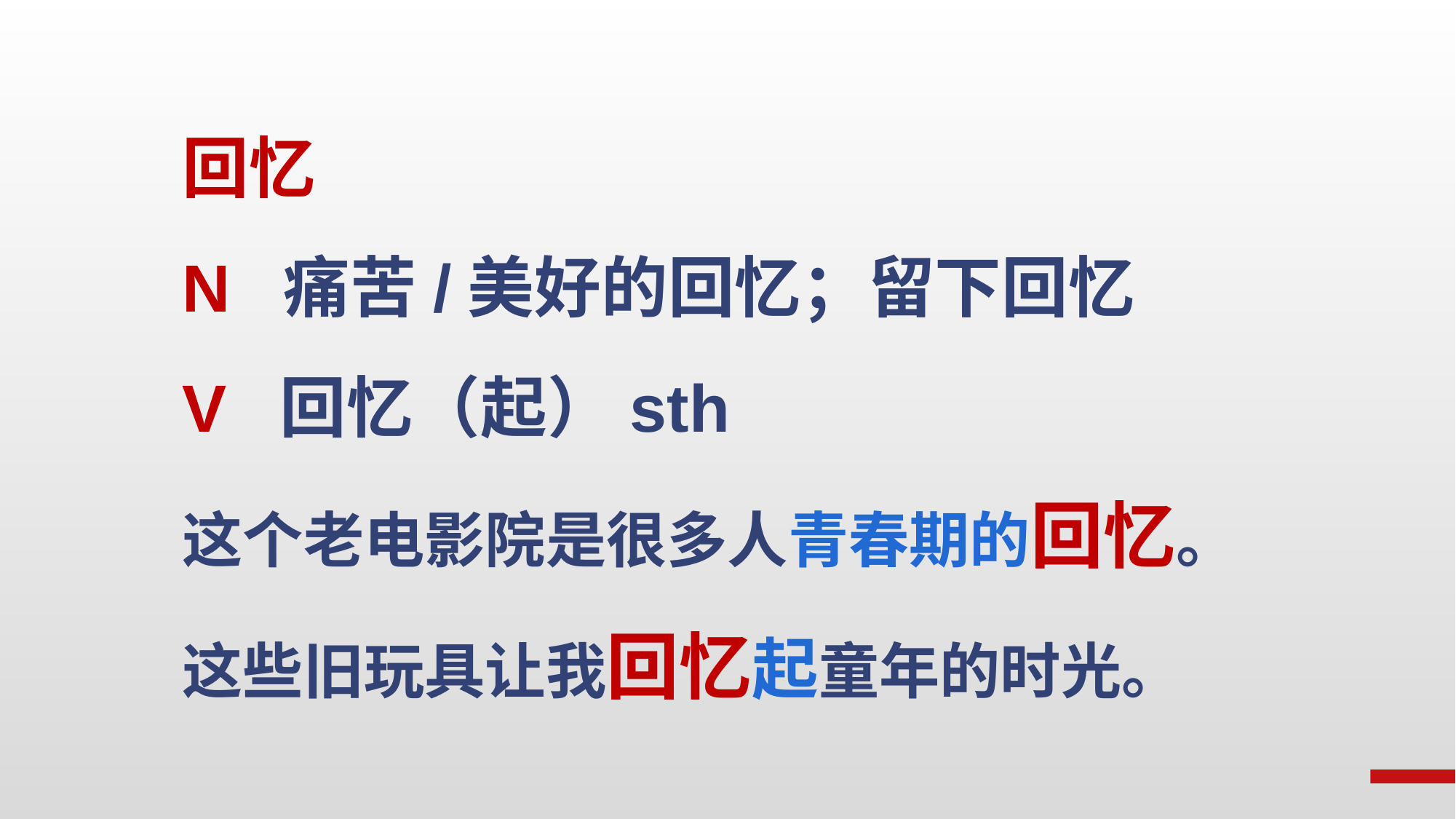

回忆
N  痛苦/美好的回忆；留下回忆
V  回忆（起）sth
这个老电影院是很多人青春期的回忆。
这些旧玩具让我回忆起童年的时光。